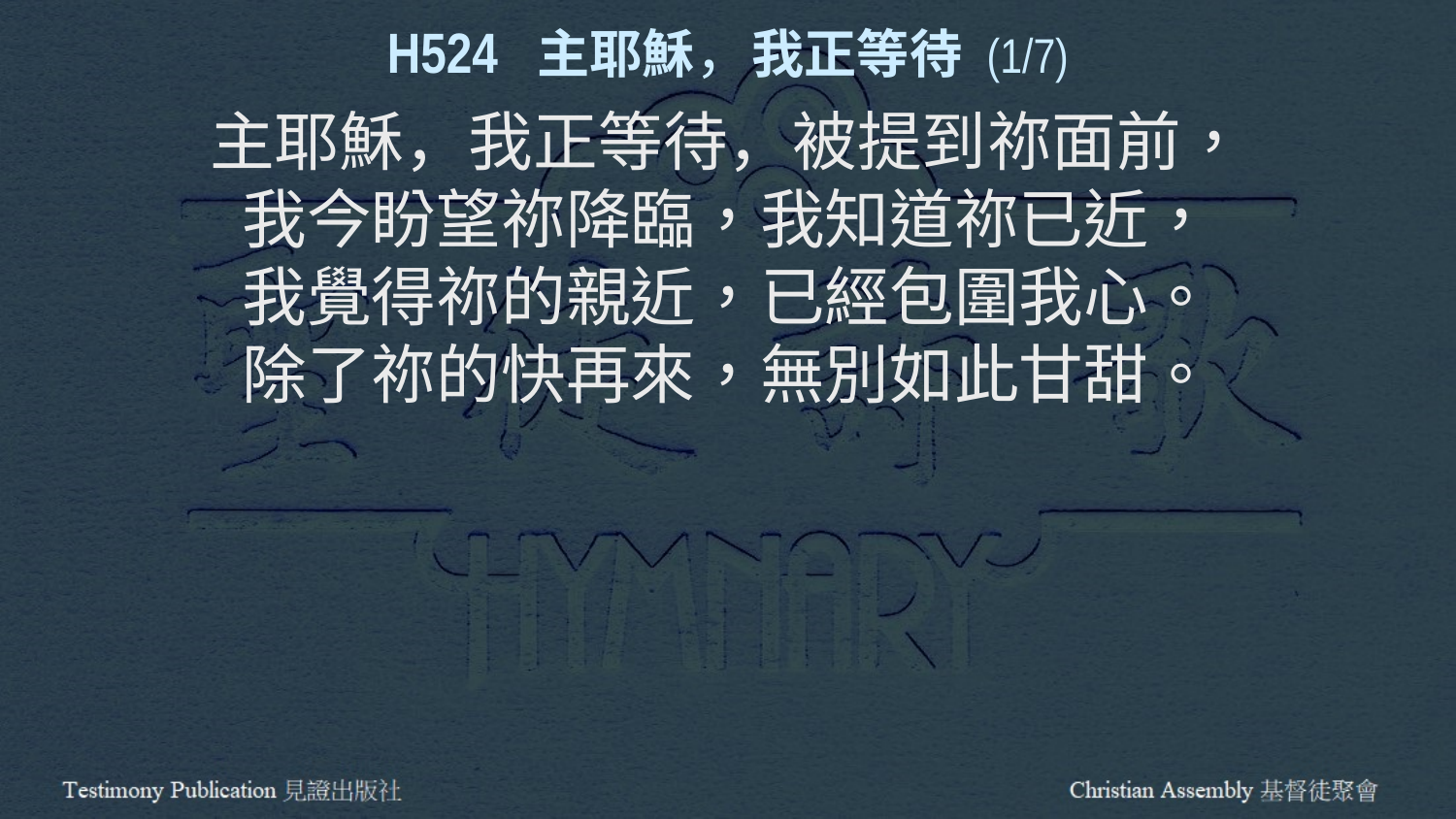

H524  主耶穌，我正等待 (1/7)
主耶穌，我正等待，被提到祢面前，
我今盼望祢降臨，我知道祢已近，
我覺得祢的親近，已經包圍我心。
除了祢的快再來，無別如此甘甜。